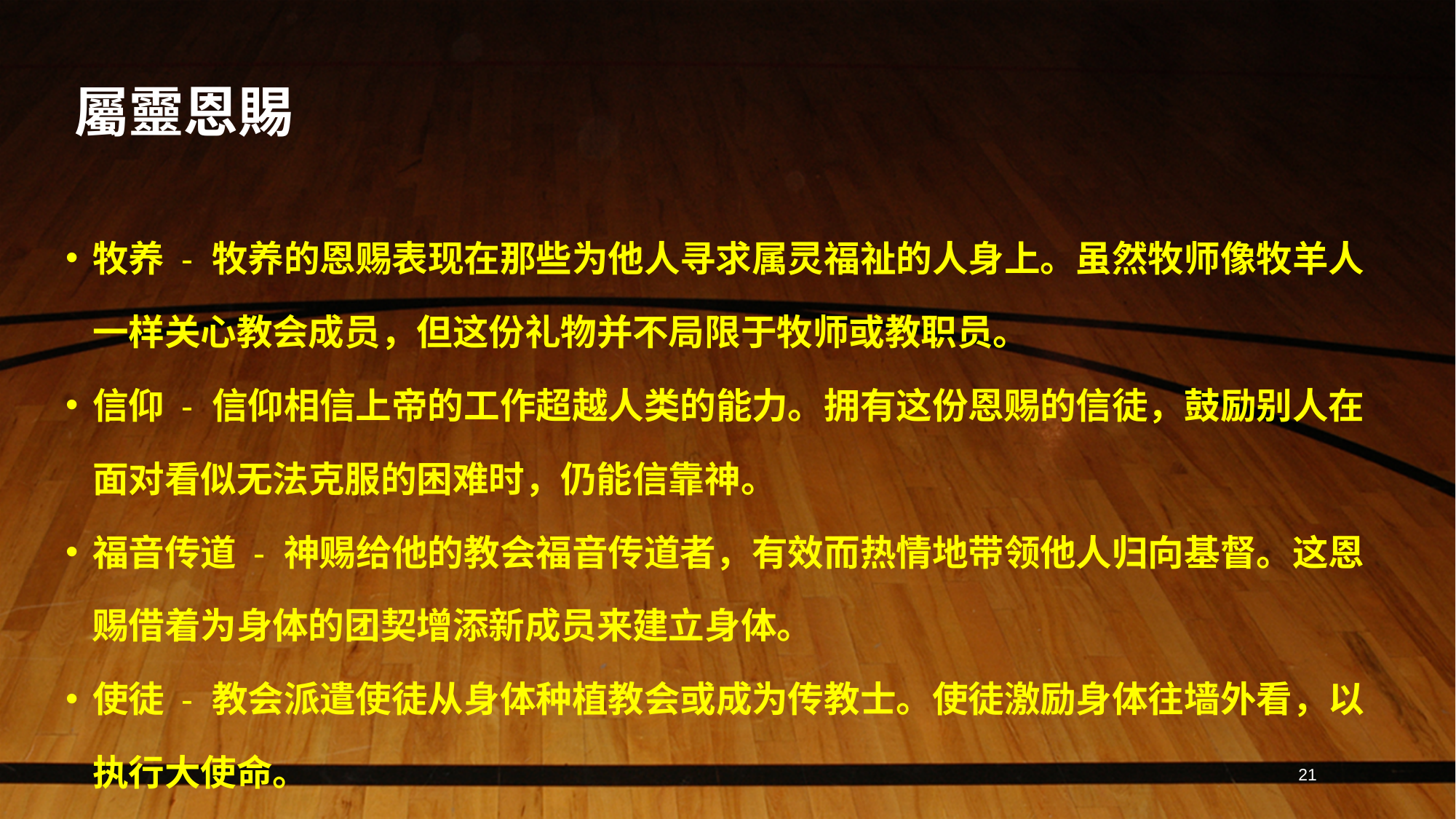

# 屬靈恩賜
牧养 - 牧养的恩赐表现在那些为他人寻求属灵福祉的人身上。虽然牧师像牧羊人一样关心教会成员，但这份礼物并不局限于牧师或教职员。
信仰 - 信仰相信上帝的工作超越人类的能力。拥有这份恩赐的信徒，鼓励别人在面对看似无法克服的困难时，仍能信靠神。
福音传道 - 神赐给他的教会福音传道者，有效而热情地带领他人归向基督。这恩赐借着为身体的团契增添新成员来建立身体。
使徒 - 教会派遣使徒从身体种植教会或成为传教士。使徒激励身体往墙外看，以执行大使命。
21